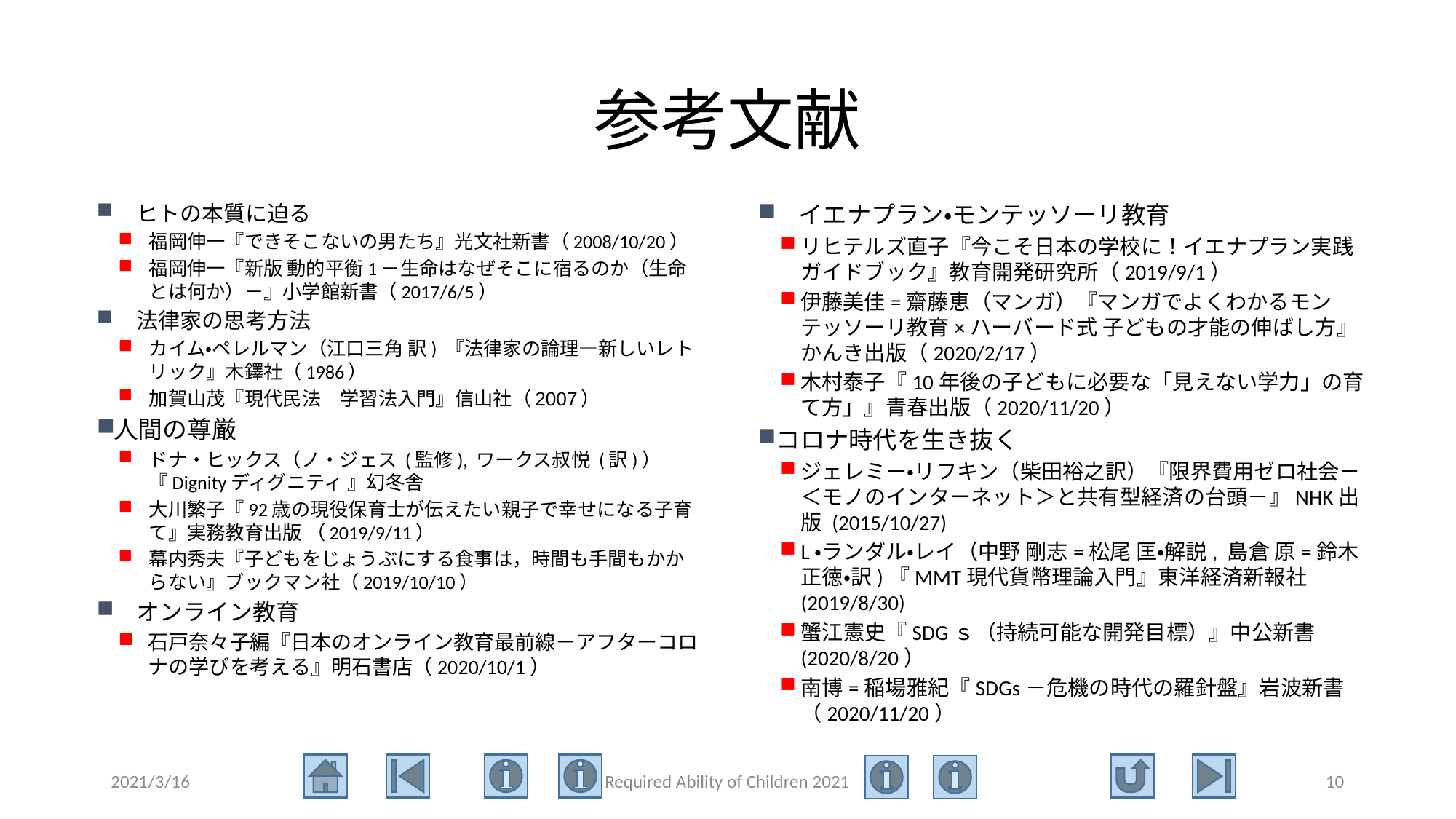

# 参考文献
イエナプラン・モンテッソーリ教育
リヒテルズ直子『今こそ日本の学校に！イエナプラン実践ガイドブック』教育開発研究所（2019/9/1）
伊藤美佳=齋藤恵（マンガ）『マンガでよくわかるモンテッソーリ教育×ハーバード式 子どもの才能の伸ばし方』かんき出版（2020/2/17）
木村泰子『10年後の子どもに必要な「見えない学力」の育て方」』青春出版（2020/11/20）
コロナ時代を生き抜く
ジェレミー・リフキン（柴田裕之訳）『限界費用ゼロ社会－＜モノのインターネット＞と共有型経済の台頭－』NHK出版 (2015/10/27)
L・ランダル・レイ（中野 剛志=松尾 匡・解説, 島倉 原=鈴木 正徳・訳)『MMT現代貨幣理論入門』東洋経済新報社 (2019/8/30)
蟹江憲史『SDGｓ（持続可能な開発目標）』中公新書 (2020/8/20）
南博=稲場雅紀『SDGs－危機の時代の羅針盤』岩波新書（2020/11/20）
ヒトの本質に迫る
福岡伸一『できそこないの男たち』光文社新書（2008/10/20）
福岡伸一『新版 動的平衡1－生命はなぜそこに宿るのか（生命とは何か）－』小学館新書（2017/6/5）
法律家の思考方法
カイム・ペレルマン（江口三角 訳) 『法律家の論理―新しいレトリック』木鐸社（1986）
加賀山茂『現代民法　学習法入門』信山社（2007）
人間の尊厳
ドナ・ヒックス（ノ・ジェス (監修), ワークス叔悦 (訳)）『Dignityディグニティ 』幻冬舎
大川繁子『92歳の現役保育士が伝えたい親子で幸せになる子育て』実務教育出版 （2019/9/11）
幕内秀夫『子どもをじょうぶにする食事は，時間も手間もかからない』ブックマン社（2019/10/10）
オンライン教育
石戸奈々子編『日本のオンライン教育最前線－アフターコロナの学びを考える』明石書店（2020/10/1）
2021/3/16
Required Ability of Children 2021
10
子どもに必要な能力と善行褒賞
2021年3月16日
日出ロータリークラブ会長
加賀山　茂

ご清聴ありがとうございました。